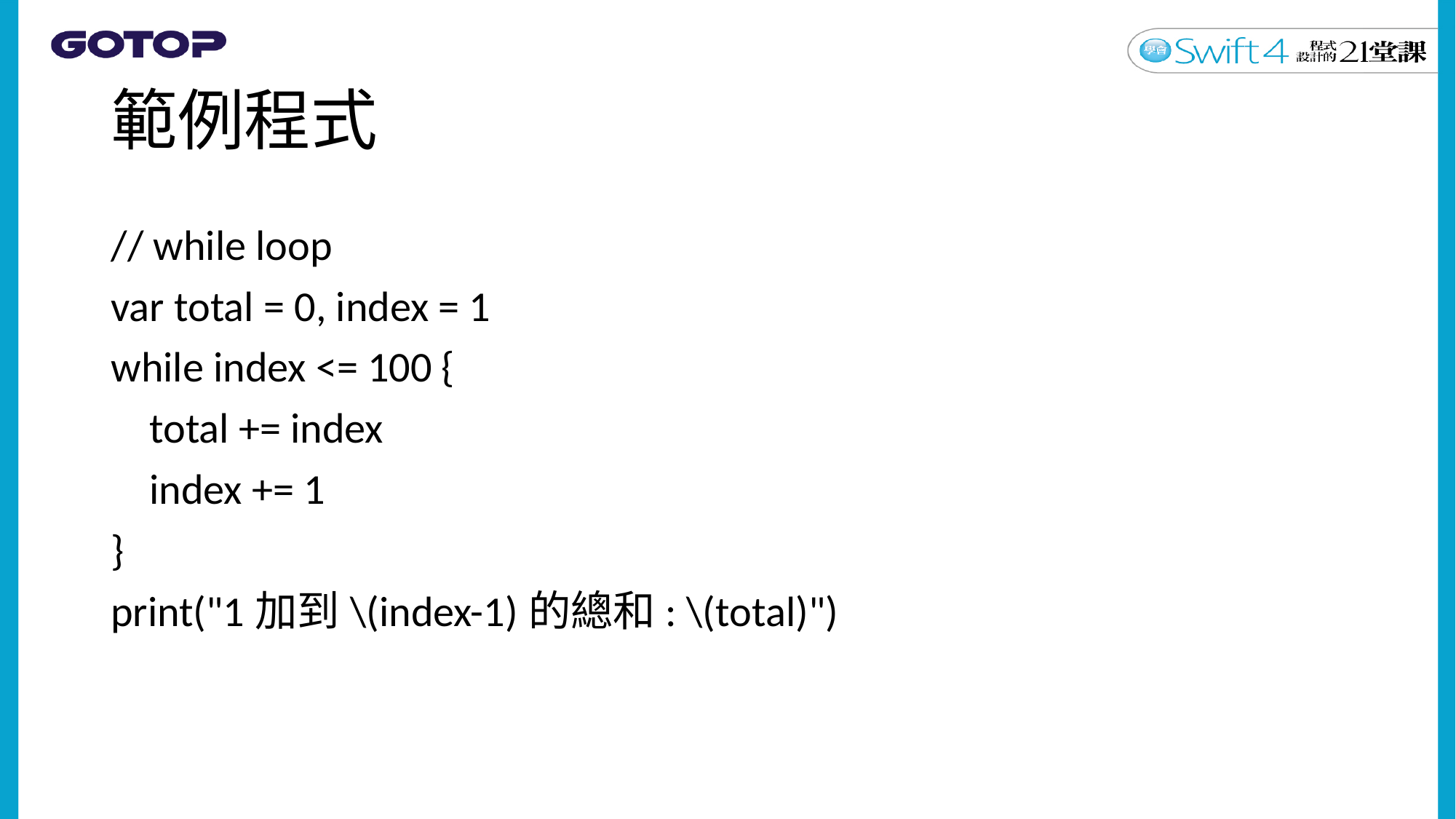

# 範例程式
// while loop
var total = 0, index = 1
while index <= 100 {
    total += index
    index += 1
}
print("1加到\(index-1)的總和: \(total)")